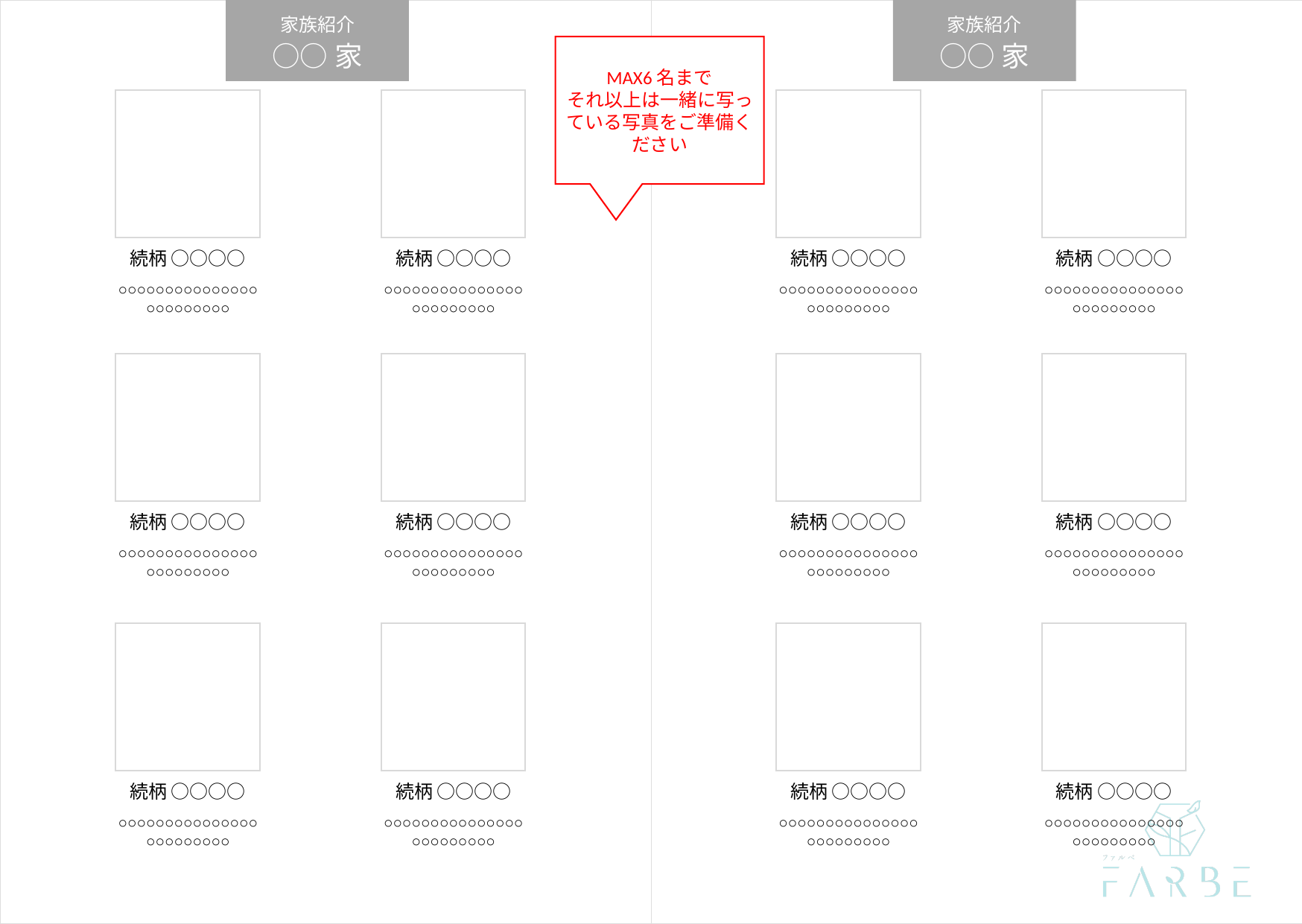

家族紹介
家族紹介
○○家
○○家
MAX6名まで
それ以上は一緒に写っている写真をご準備ください

続柄 ○○○○
続柄 ○○○○
続柄 ○○○○
続柄 ○○○○
○○○○○○○○○○○○○○○○○○○○○○○○
○○○○○○○○○○○○○○○○○○○○○○○○
○○○○○○○○○○○○○○○○○○○○○○○○
○○○○○○○○○○○○○○○○○○○○○○○○

続柄 ○○○○
続柄 ○○○○
続柄 ○○○○
続柄 ○○○○
○○○○○○○○○○○○○○○○○○○○○○○○
○○○○○○○○○○○○○○○○○○○○○○○○
○○○○○○○○○○○○○○○○○○○○○○○○
○○○○○○○○○○○○○○○○○○○○○○○○

続柄 ○○○○
続柄 ○○○○
続柄 ○○○○
続柄 ○○○○
○○○○○○○○○○○○○○○○○○○○○○○○
○○○○○○○○○○○○○○○○○○○○○○○○
○○○○○○○○○○○○○○○○○○○○○○○○
○○○○○○○○○○○○○○○○○○○○○○○○